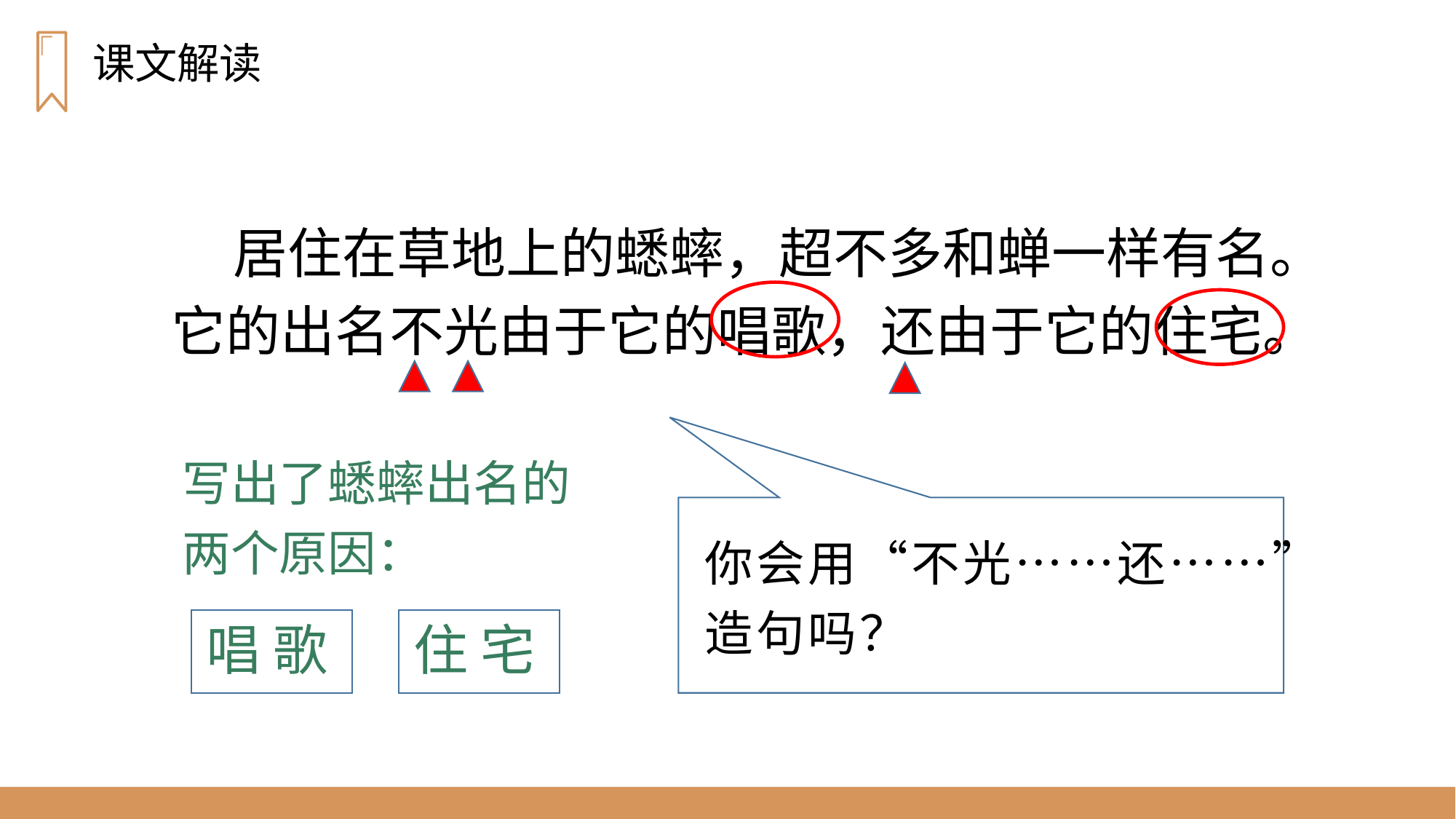

课文解读
    居住在草地上的蟋蟀，超不多和蝉一样有名。它的出名不光由于它的唱歌，还由于它的住宅。

写出了蟋蟀出名的两个原因：

唱 歌

住 宅

你会用“不光……还……”
造句吗？